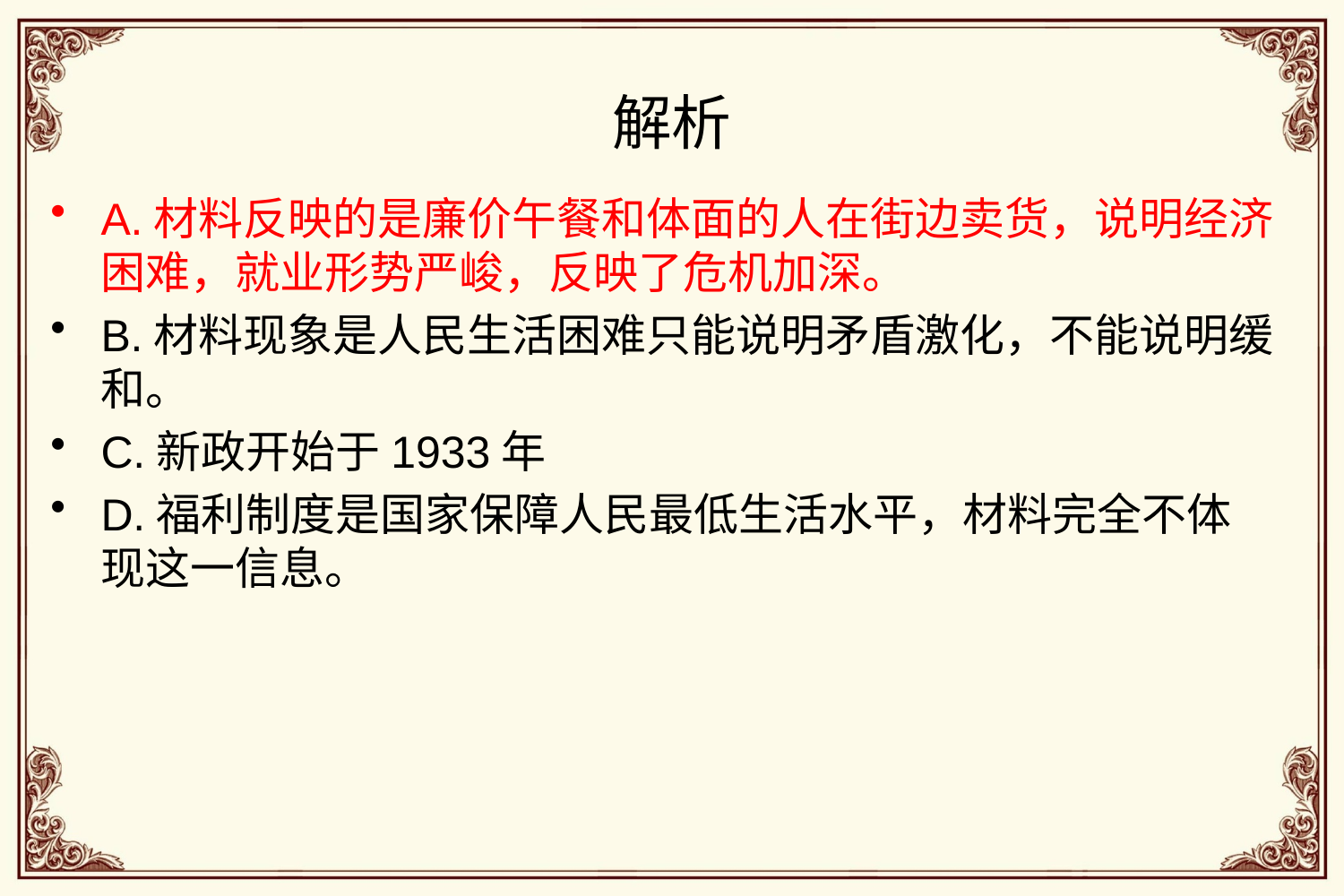

# 解析
A.材料反映的是廉价午餐和体面的人在街边卖货，说明经济困难，就业形势严峻，反映了危机加深。
B.材料现象是人民生活困难只能说明矛盾激化，不能说明缓和。
C.新政开始于1933年
D.福利制度是国家保障人民最低生活水平，材料完全不体现这一信息。